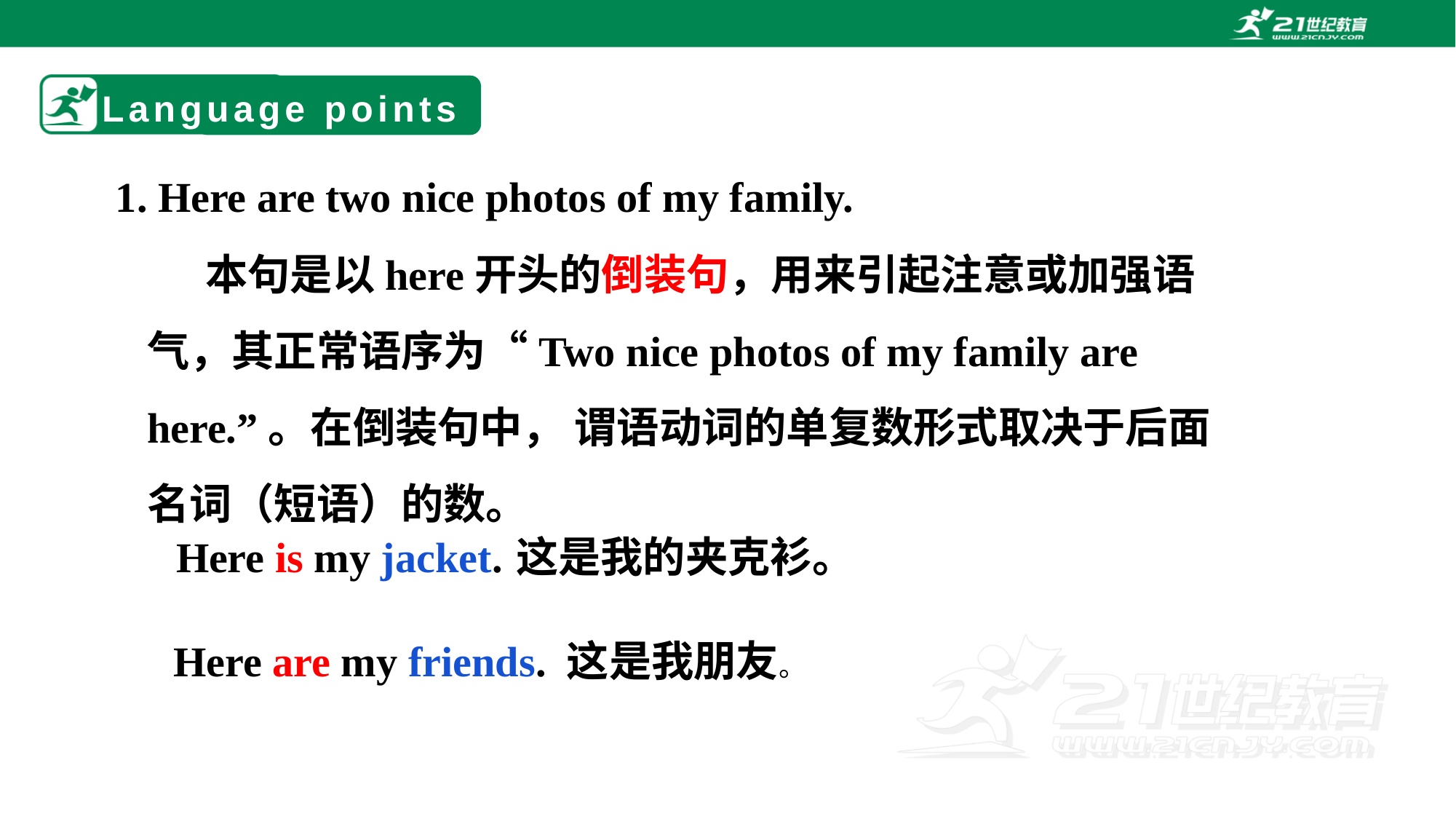

# Language points
1. Here are two nice photos of my family.
     本句是以here开头的倒装句，用来引起注意或加强语气，其正常语序为“Two nice photos of my family are here.”。在倒装句中， 谓语动词的单复数形式取决于后面名词（短语）的数。
Here is my jacket. 这是我的夹克衫。
Here are my friends. 这是我朋友。